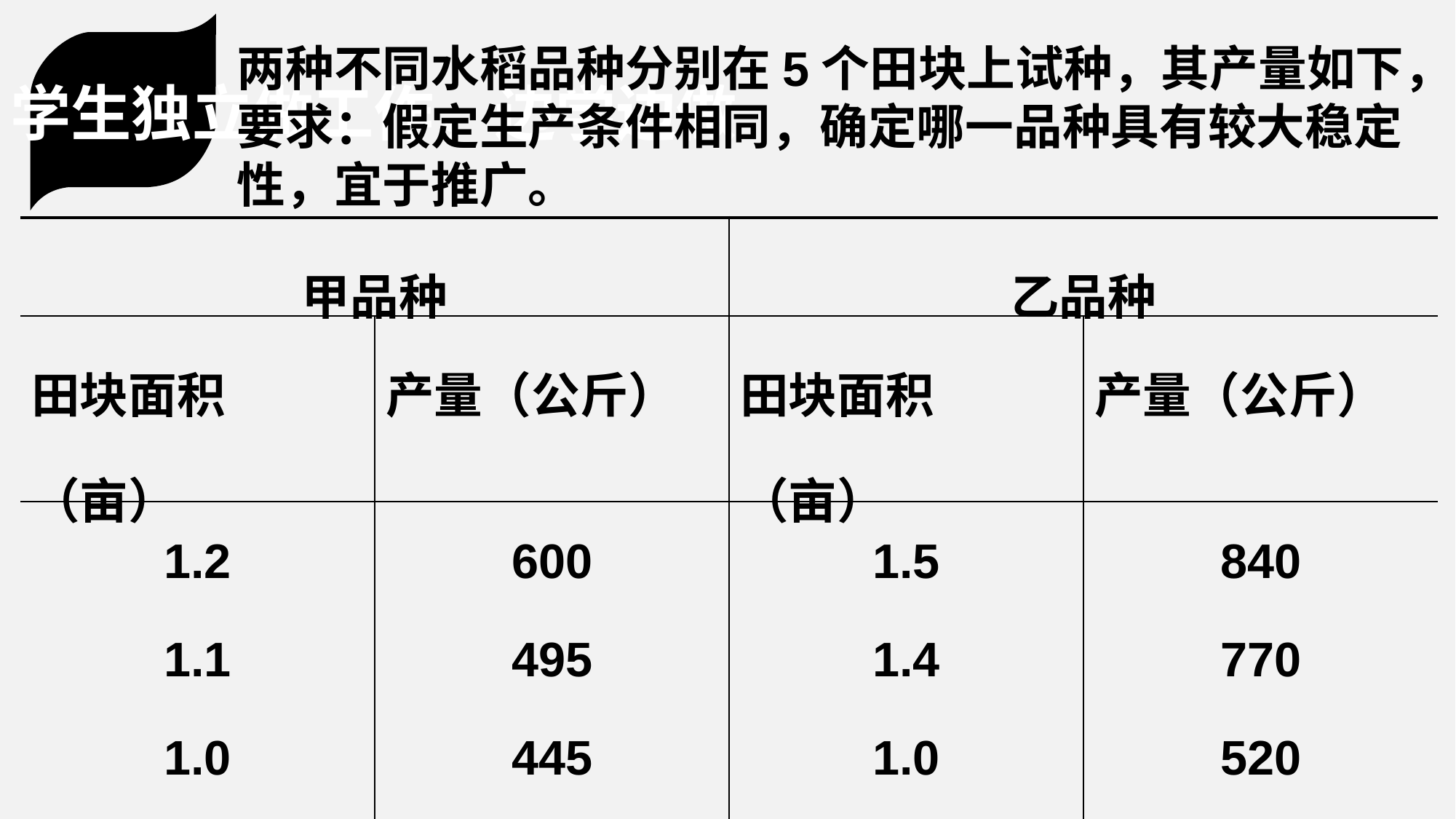

两种不同水稻品种分别在5个田块上试种，其产量如下，
要求：假定生产条件相同，确定哪一品种具有较大稳定性，宜于推广。
学生独立做工作，边学边做
| 甲品种 |  | 乙品种 |  |
| --- | --- | --- | --- |
| 田块面积（亩） | 产量（公斤） | 田块面积（亩） | 产量（公斤） |
| 1.2 | 600 | 1.5 | 840 |
| 1.1 | 495 | 1.4 | 770 |
| 1.0 | 445 | 1.0 | 520 |
| 0.8 | 420 | 0.9 | 450 |